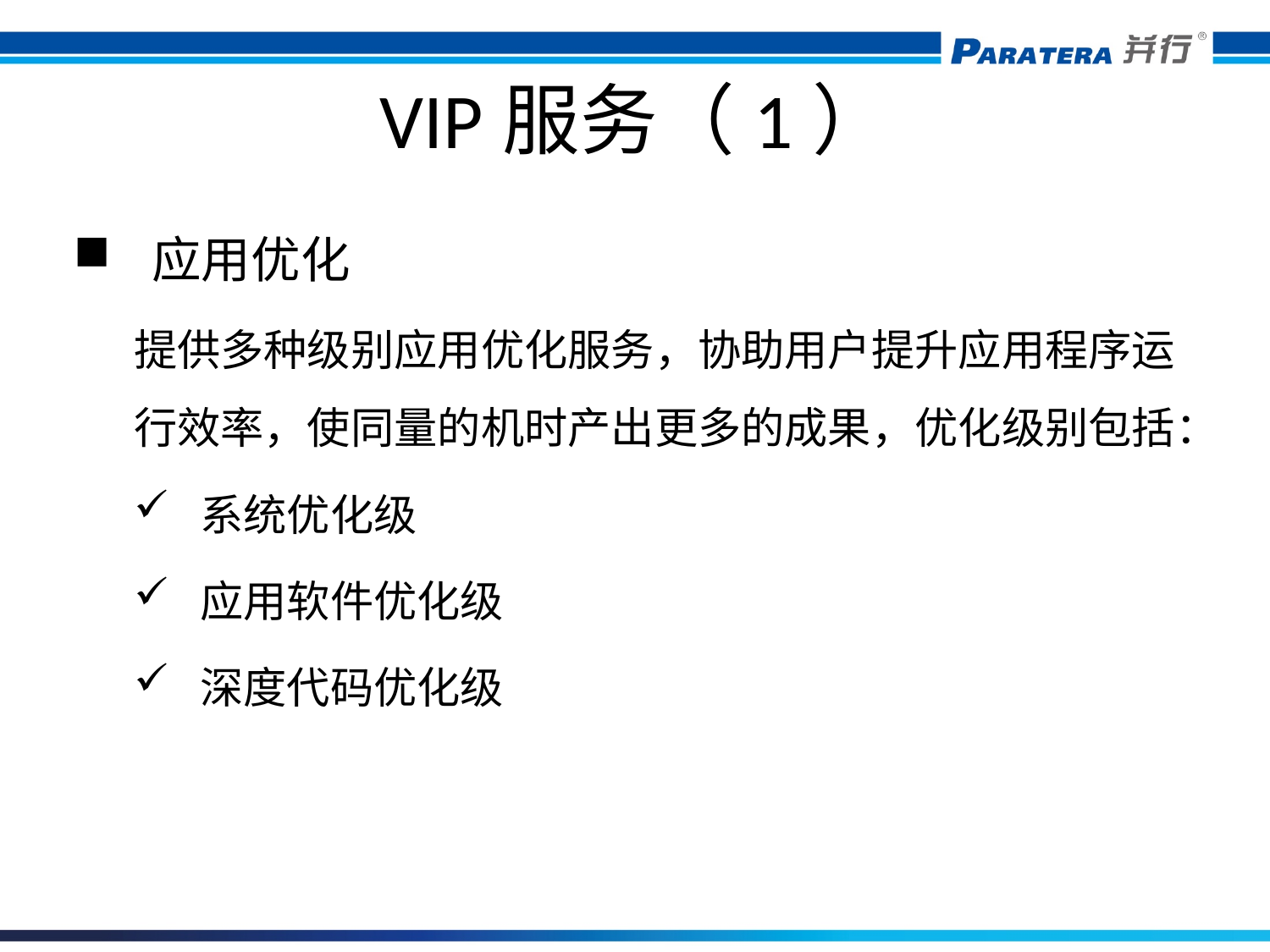

# VIP服务（1）
  应用优化
提供多种级别应用优化服务，协助用户提升应用程序运行效率，使同量的机时产出更多的成果，优化级别包括：
  系统优化级
  应用软件优化级
  深度代码优化级